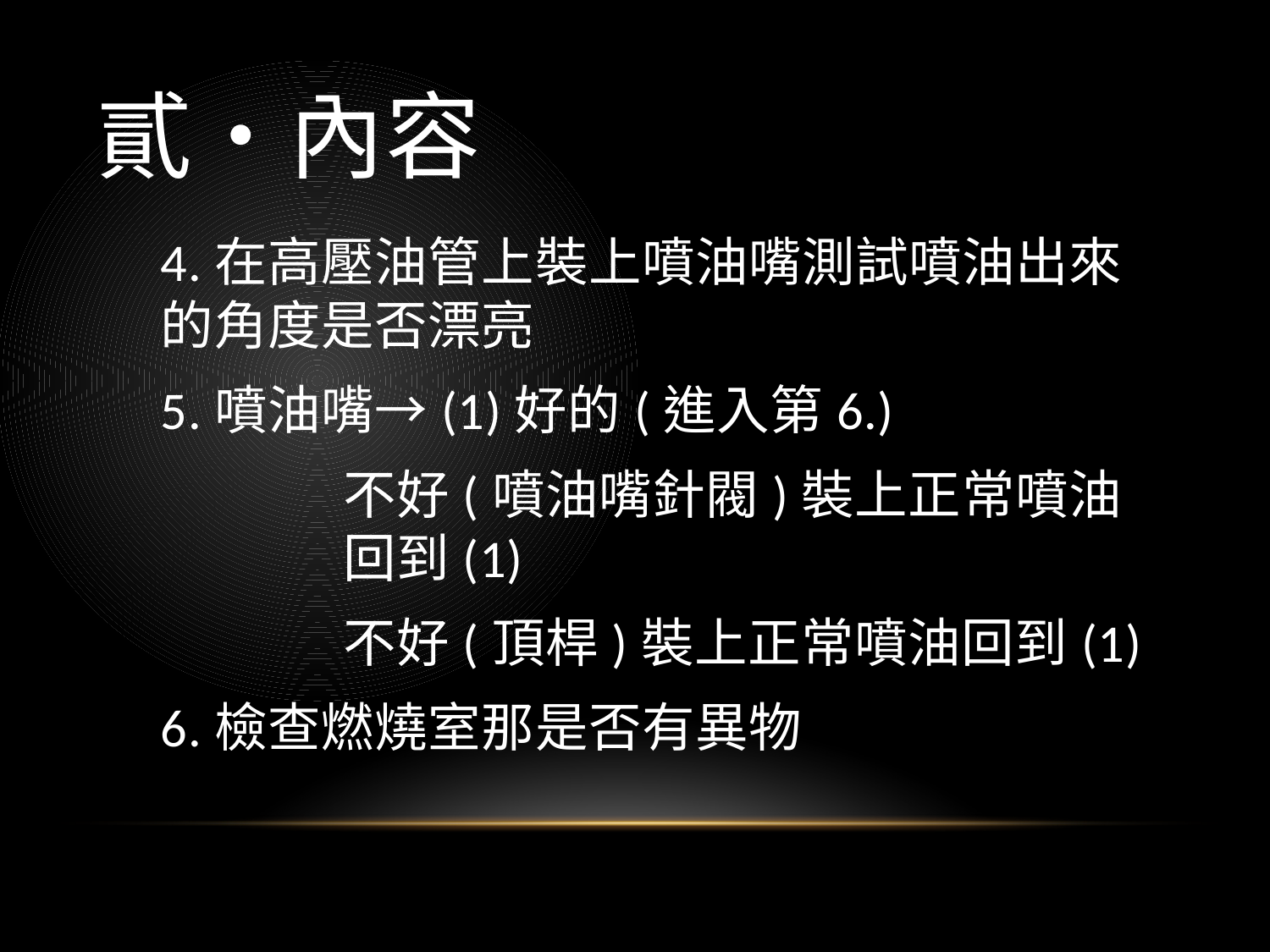

# 貳‧內容
4.在高壓油管上裝上噴油嘴測試噴油出來的角度是否漂亮
5.噴油嘴→(1)好的(進入第6.)
不好(噴油嘴針閥)裝上正常噴油回到(1)
不好(頂桿)裝上正常噴油回到(1)
6.檢查燃燒室那是否有異物